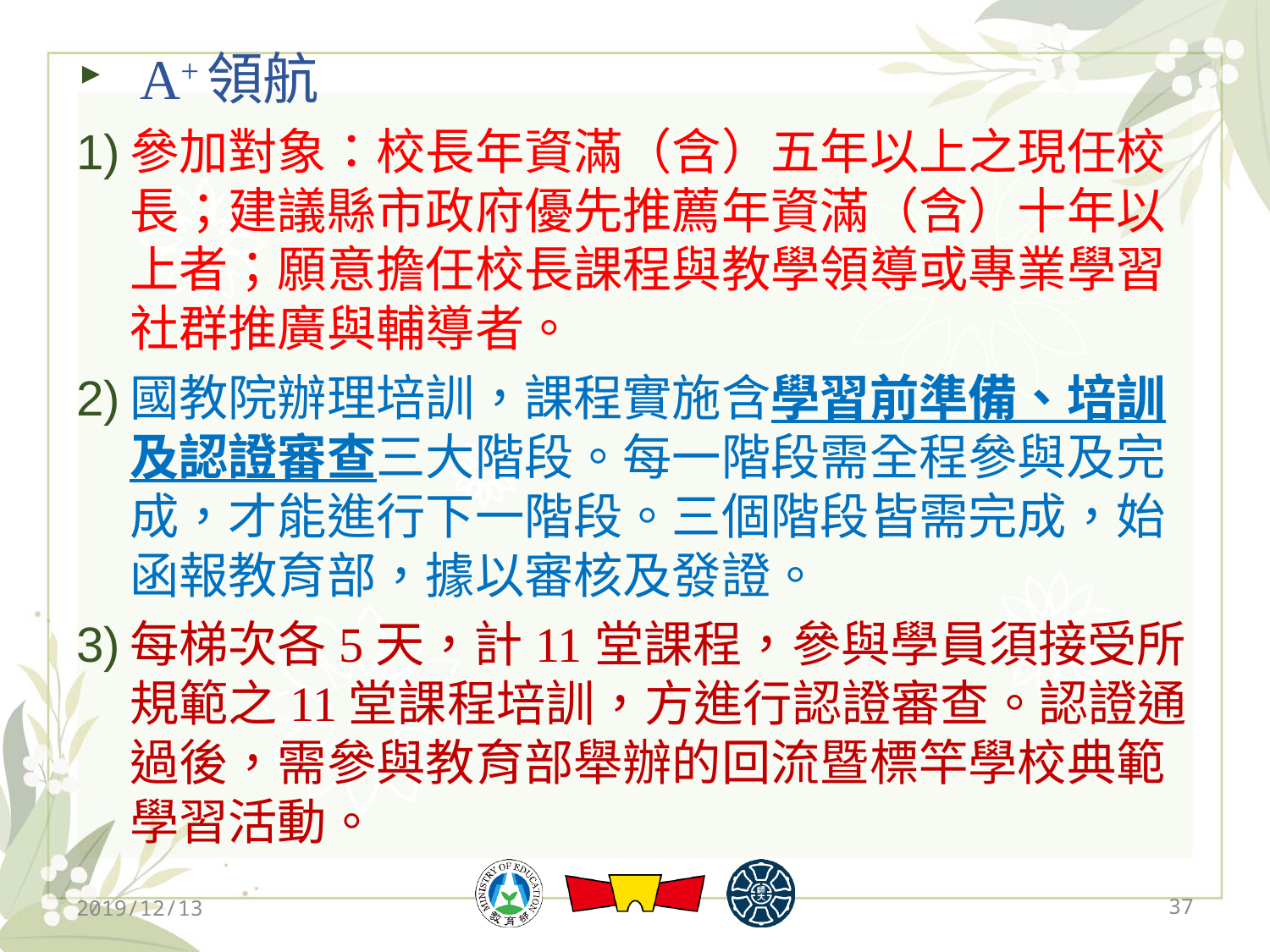

A+領航
參加對象：校長年資滿（含）五年以上之現任校長；建議縣市政府優先推薦年資滿（含）十年以上者；願意擔任校長課程與教學領導或專業學習社群推廣與輔導者。
國教院辦理培訓，課程實施含學習前準備、培訓及認證審查三大階段。每一階段需全程參與及完成，才能進行下一階段。三個階段皆需完成，始函報教育部，據以審核及發證。
每梯次各5天，計11堂課程，參與學員須接受所規範之11堂課程培訓，方進行認證審查。認證通過後，需參與教育部舉辦的回流暨標竿學校典範學習活動。
2019/12/13
37